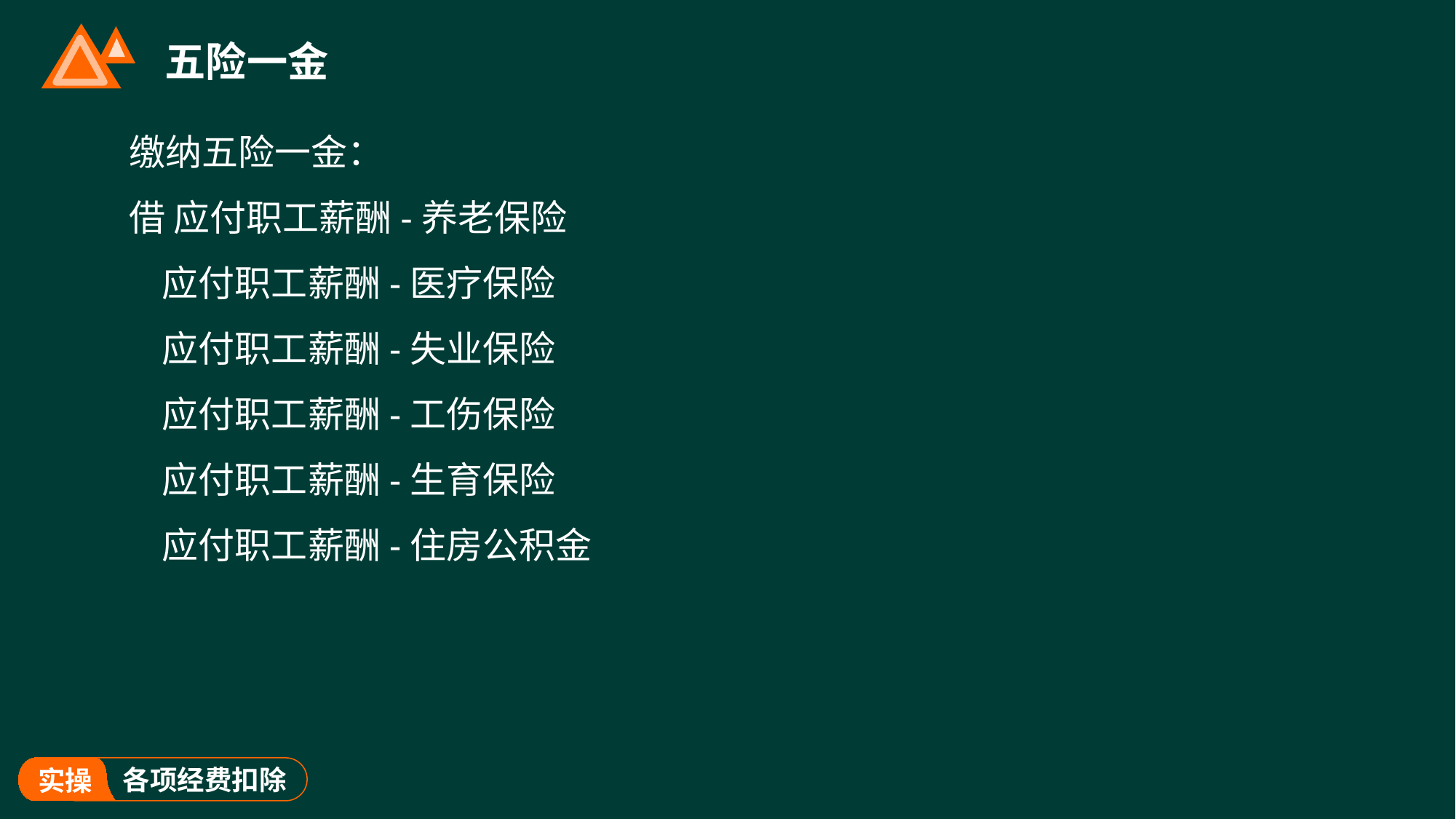

# 五险一金
缴纳五险一金：
借 应付职工薪酬-养老保险
   应付职工薪酬-医疗保险
   应付职工薪酬-失业保险
   应付职工薪酬-工伤保险
   应付职工薪酬-生育保险
   应付职工薪酬-住房公积金